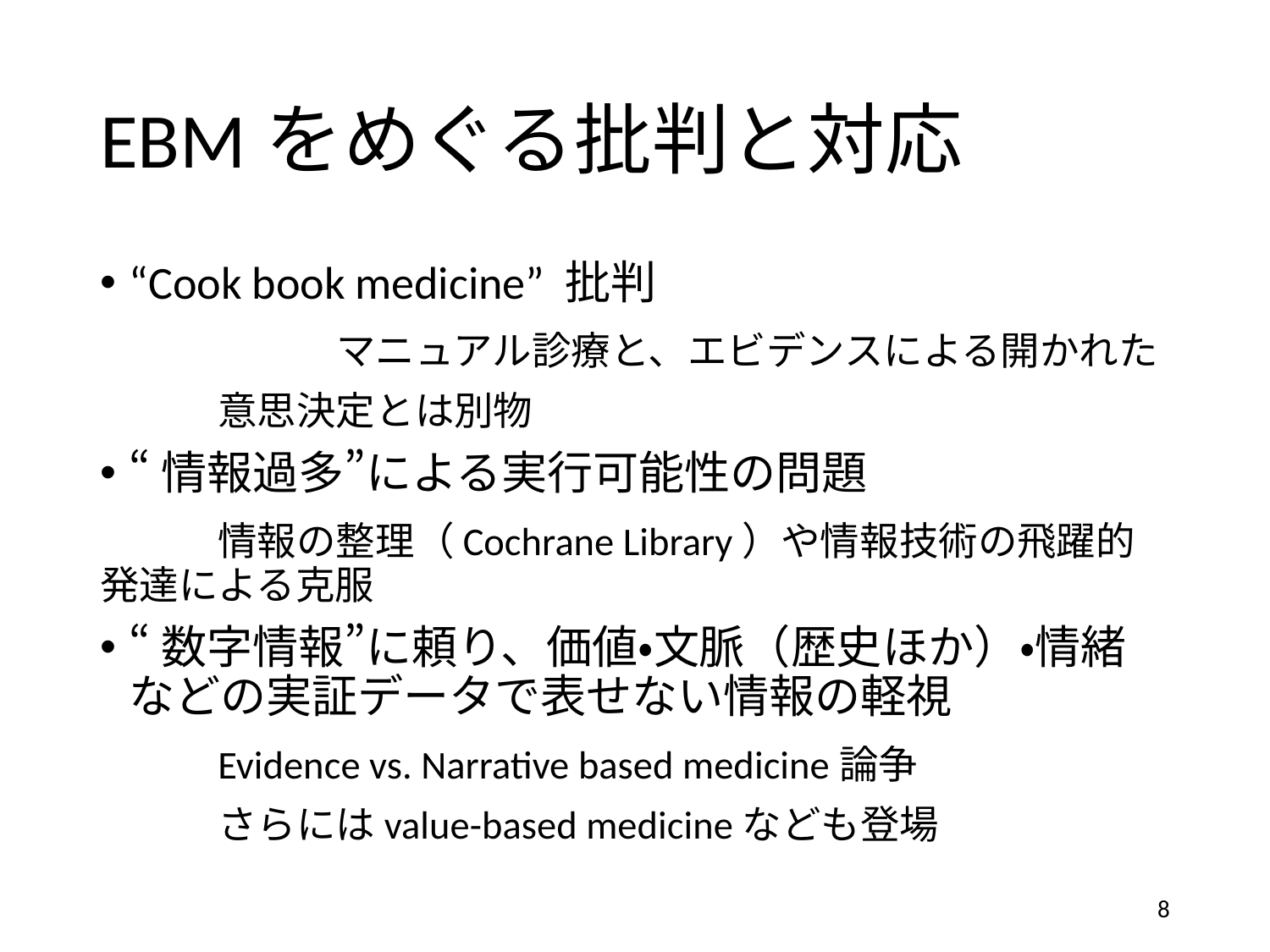

# EBMをめぐる批判と対応
“Cook book medicine” 批判
　　　	マニュアル診療と、エビデンスによる開かれた
	意思決定とは別物
“情報過多”による実行可能性の問題
	情報の整理（Cochrane Library）や情報技術の飛躍的	発達による克服
“数字情報”に頼り、価値・文脈（歴史ほか）・情緒などの実証データで表せない情報の軽視
	Evidence vs. Narrative based medicine論争
	さらにはvalue-based medicineなども登場
8